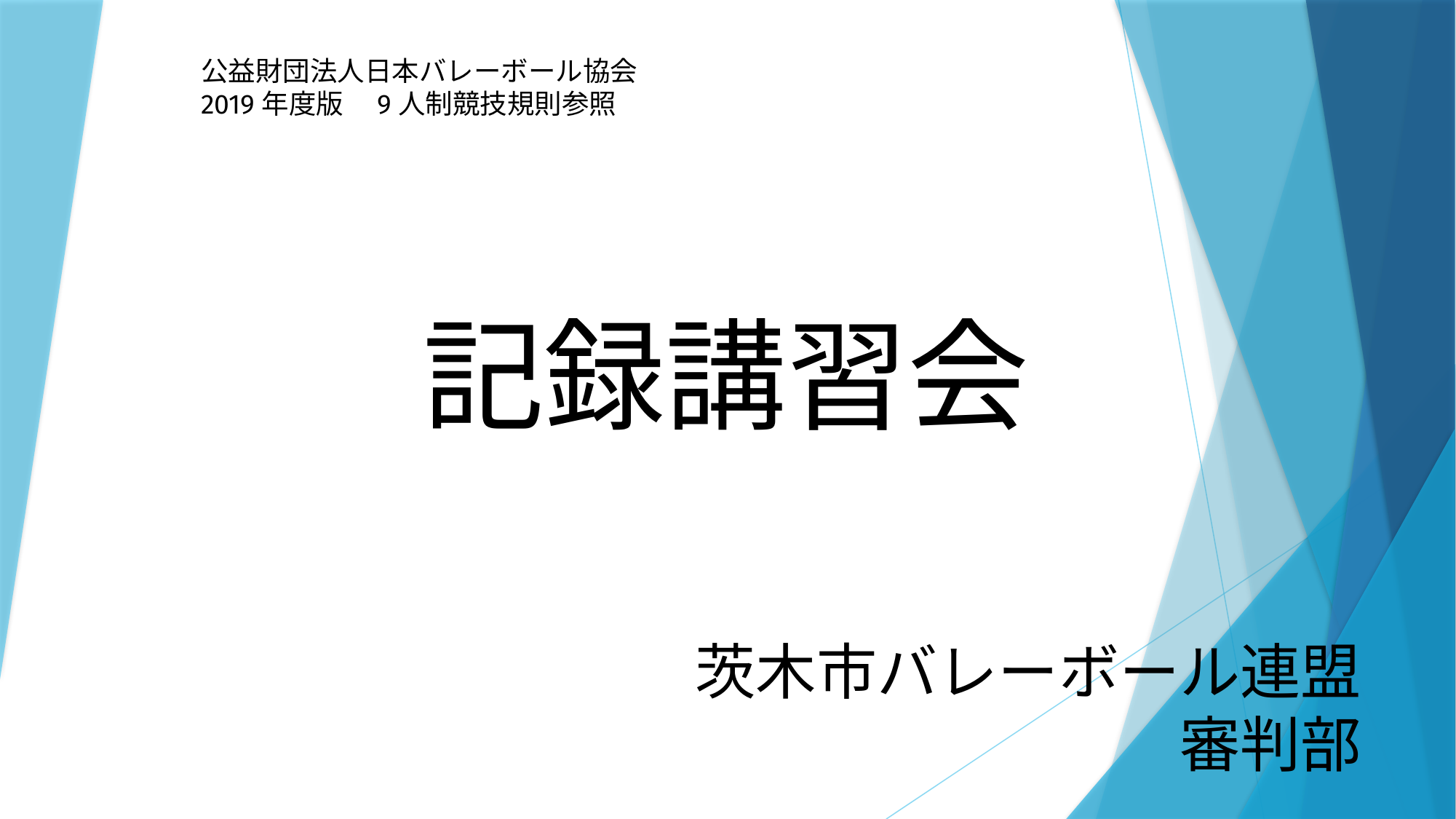

公益財団法人日本バレーボール協会
2019年度版　9人制競技規則参照
記録講習会
茨木市バレーボール連盟
　　　　　　　　審判部